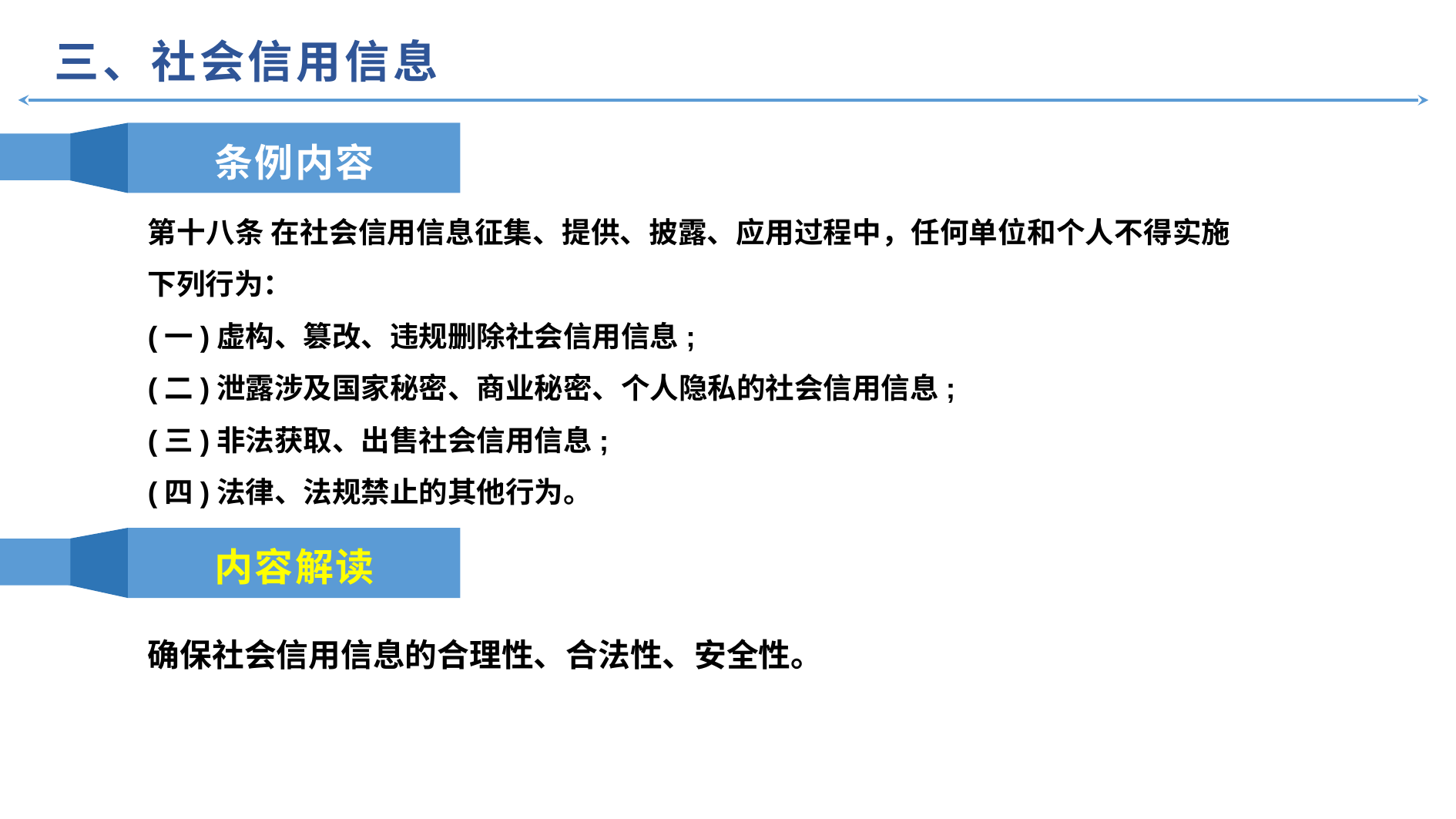

三、社会信用信息
条例内容

第十八条 在社会信用信息征集、提供、披露、应用过程中，任何单位和个人不得实施下列行为：
(一)虚构、篡改、违规删除社会信用信息;
(二)泄露涉及国家秘密、商业秘密、个人隐私的社会信用信息;
(三)非法获取、出售社会信用信息;
(四)法律、法规禁止的其他行为。

内容解读

确保社会信用信息的合理性、合法性、安全性。